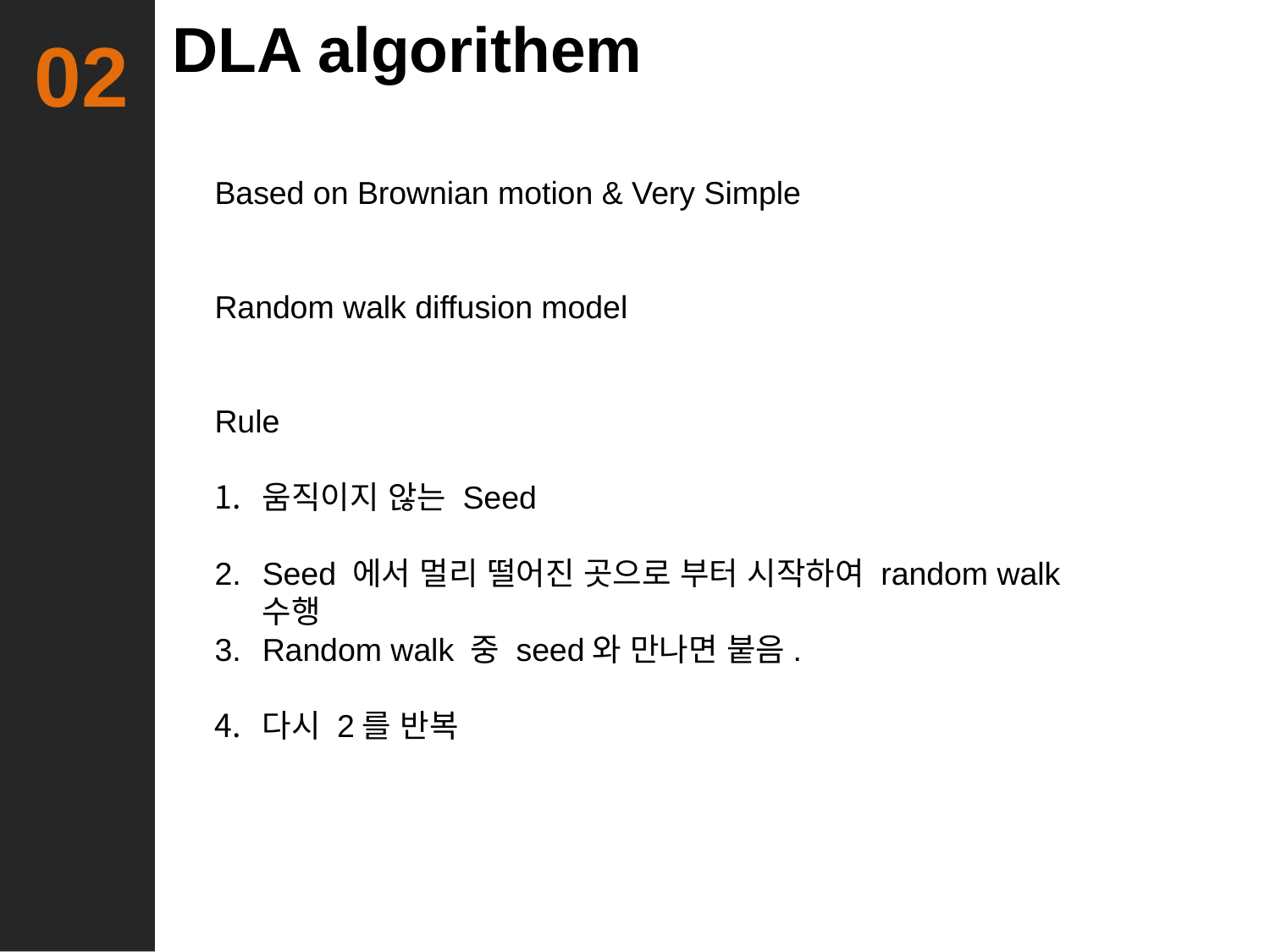

DLA algorithem
02
Based on Brownian motion & Very Simple

Random walk diffusion model

Rule

움직이지 않는 Seed

Seed 에서 멀리 떨어진 곳으로 부터 시작하여 random walk 수행
Random walk 중 seed와 만나면 붙음.

다시 2를 반복